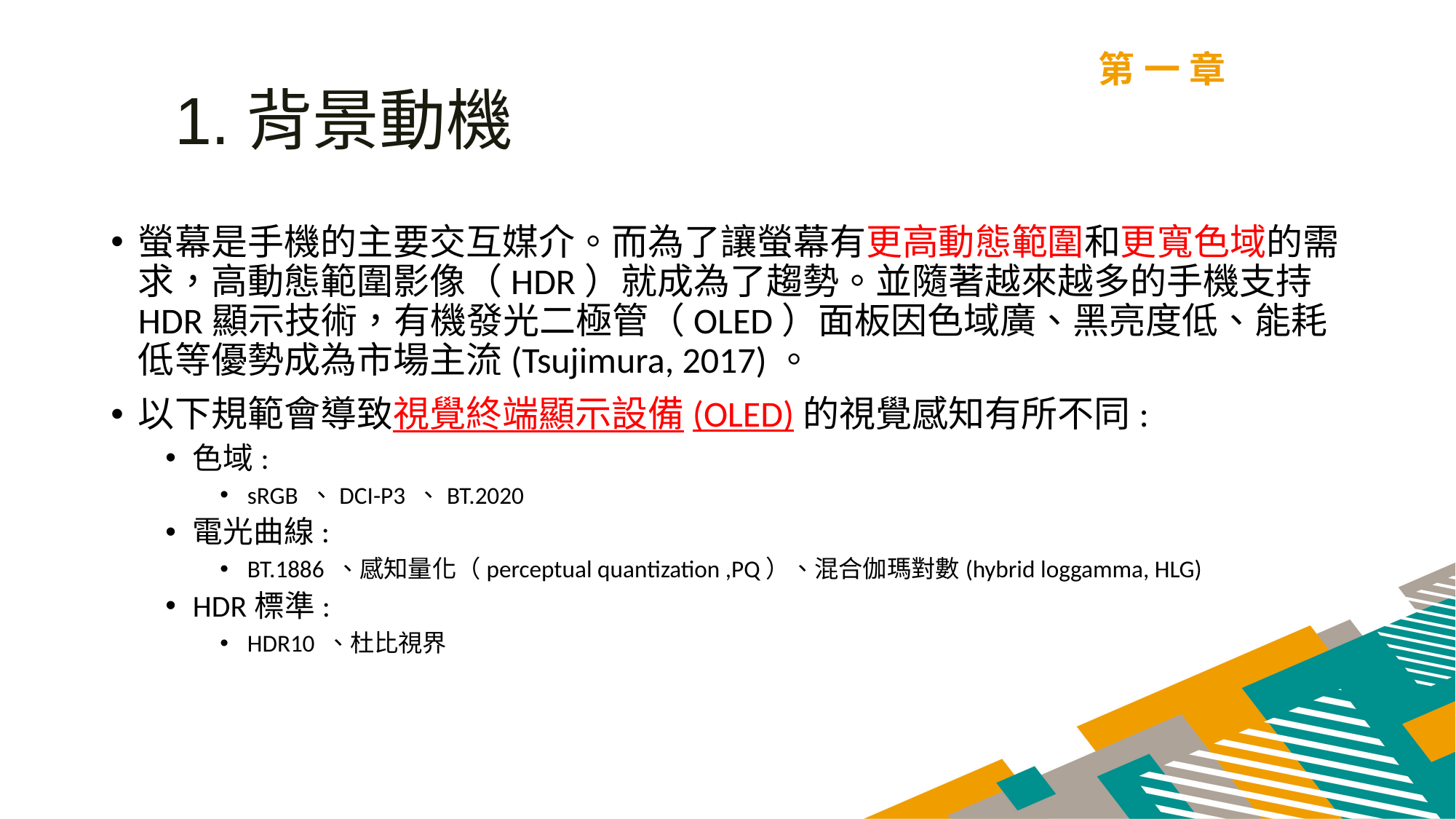

第一章
1.背景動機
螢幕是手機的主要交互媒介。而為了讓螢幕有更高動態範圍和更寬色域的需求，高動態範圍影像（HDR）就成為了趨勢。並隨著越來越多的手機支持HDR顯示技術，有機發光二極管（OLED）面板因色域廣、黑亮度低、能耗低等優勢成為市場主流(Tsujimura, 2017)。
以下規範會導致視覺終端顯示設備(OLED)的視覺感知有所不同:
色域:
sRGB 、DCI-P3 、BT.2020
電光曲線:
BT.1886 、感知量化（perceptual quantization ,PQ）、混合伽瑪對數(hybrid loggamma, HLG)
HDR標準:
HDR10 、杜比視界